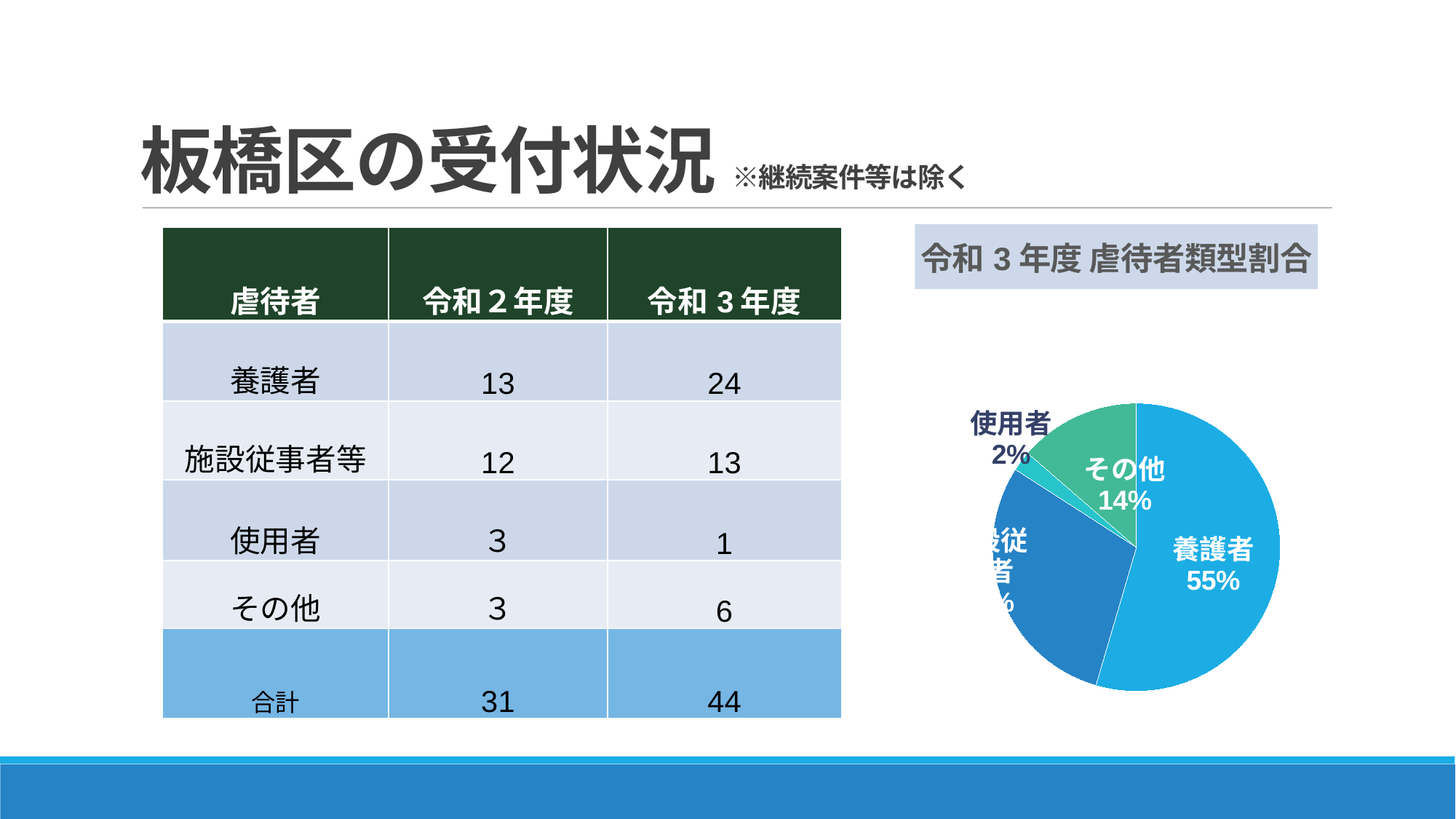

# 板橋区の受付状況 ※継続案件等は除く

### Chart: 令和3年度 虐待者類型割合

| Category |  |  |
|---|---|---|
| 養護者 | 24.0 | 54.54545454545454 |
| 施設従事者 | 13.0 | 29.545454545454547 |
| 使用者 | 1.0 | 2.272727272727273 |
| その他 | 6.0 | 13.636363636363635 |
| 虐待者 | 令和２年度 | 令和3年度 |
| --- | --- | --- |
| 養護者 | 13 | 24 |
| 施設従事者等 | 12 | 13 |
| 使用者 | ３ | 1 |
| その他 | ３ | 6 |
| 合計 | 31 | 44 |